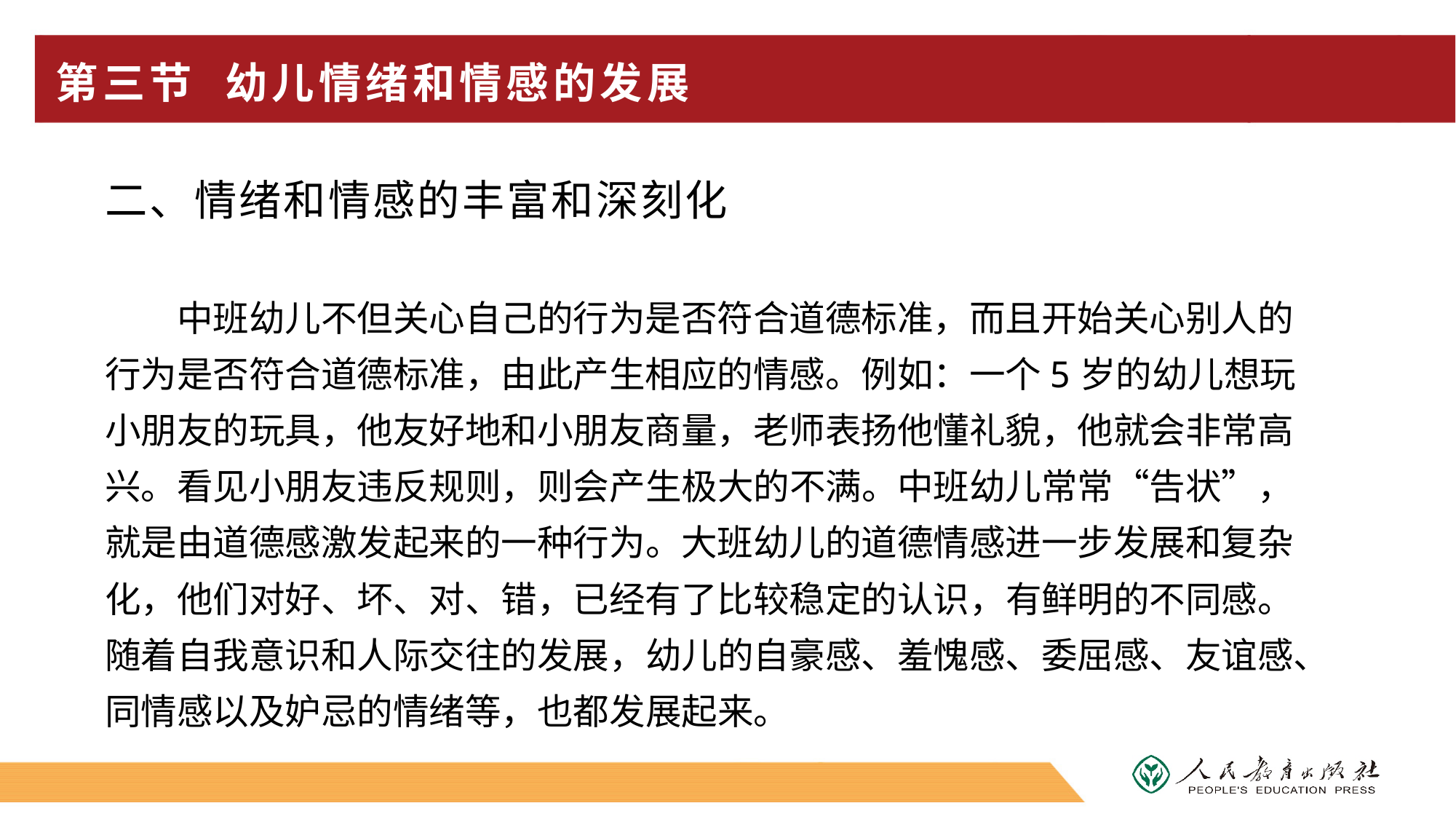

# 第三节  幼儿情绪和情感的发展
二、情绪和情感的丰富和深刻化
中班幼儿不但关心自己的行为是否符合道德标准，而且开始关心别人的行为是否符合道德标准，由此产生相应的情感。例如：一个5岁的幼儿想玩小朋友的玩具，他友好地和小朋友商量，老师表扬他懂礼貌，他就会非常高兴。看见小朋友违反规则，则会产生极大的不满。中班幼儿常常“告状”，就是由道德感激发起来的一种行为。大班幼儿的道德情感进一步发展和复杂化，他们对好、坏、对、错，已经有了比较稳定的认识，有鲜明的不同感。随着自我意识和人际交往的发展，幼儿的自豪感、羞愧感、委屈感、友谊感、同情感以及妒忌的情绪等，也都发展起来。